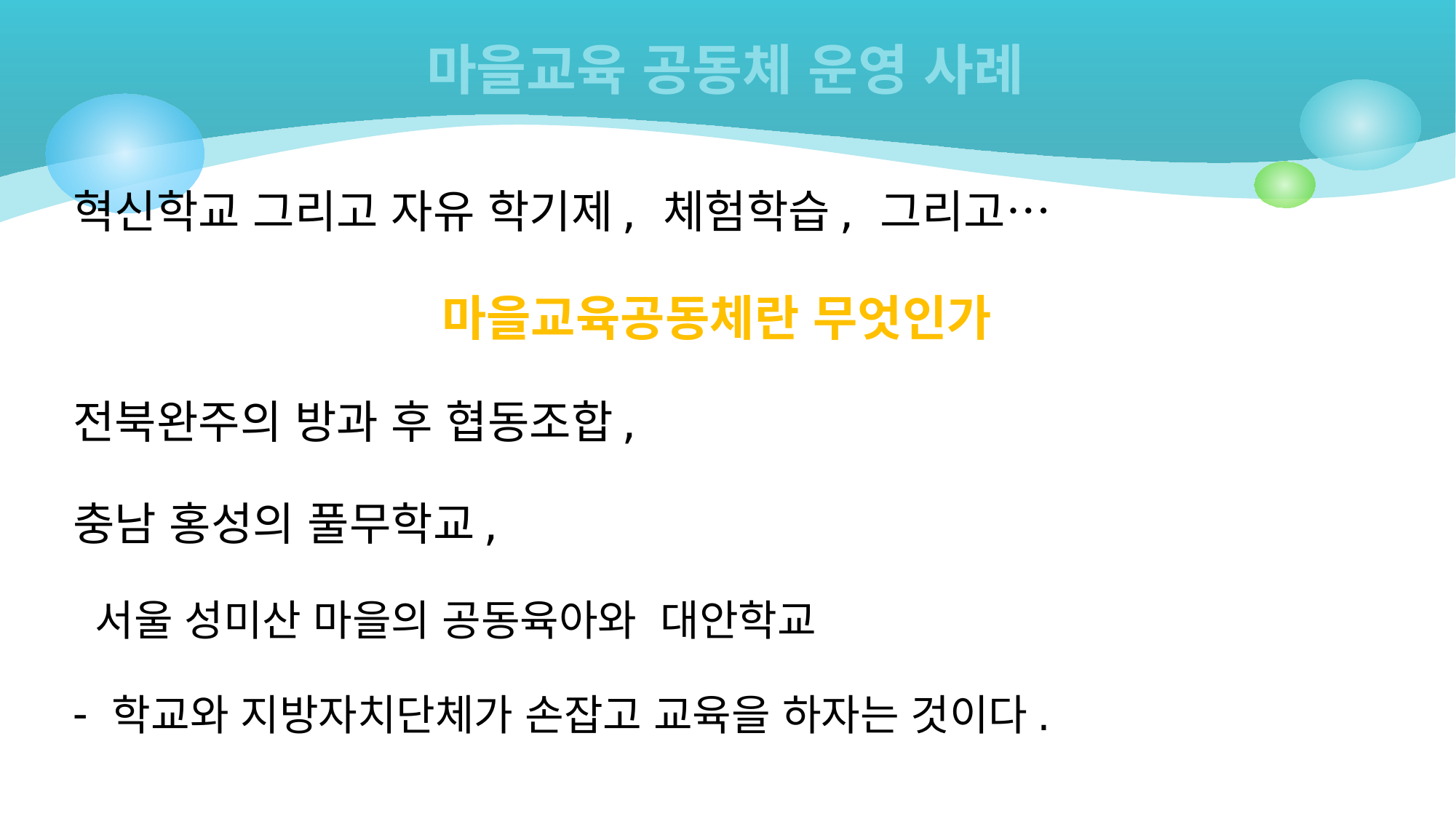

# 마을교육 공동체 운영 사례
혁신학교 그리고 자유 학기제, 체험학습, 그리고…
마을교육공동체란 무엇인가
전북완주의 방과 후 협동조합,
충남 홍성의 풀무학교,
 서울 성미산 마을의 공동육아와  대안학교
- 학교와 지방자치단체가 손잡고 교육을 하자는 것이다.